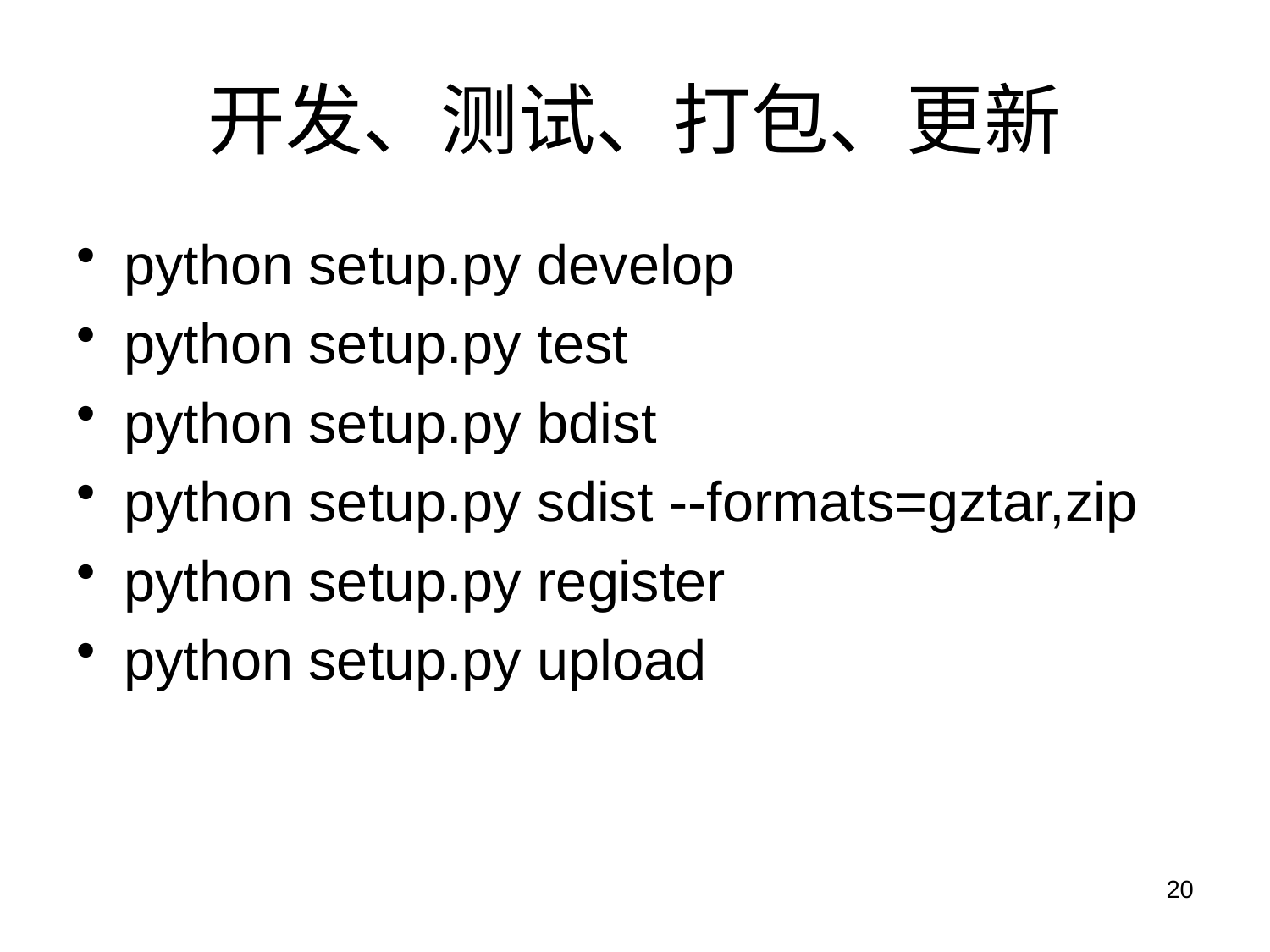

# 开发、测试、打包、更新
python setup.py develop
python setup.py test
python setup.py bdist
python setup.py sdist --formats=gztar,zip
python setup.py register
python setup.py upload
20